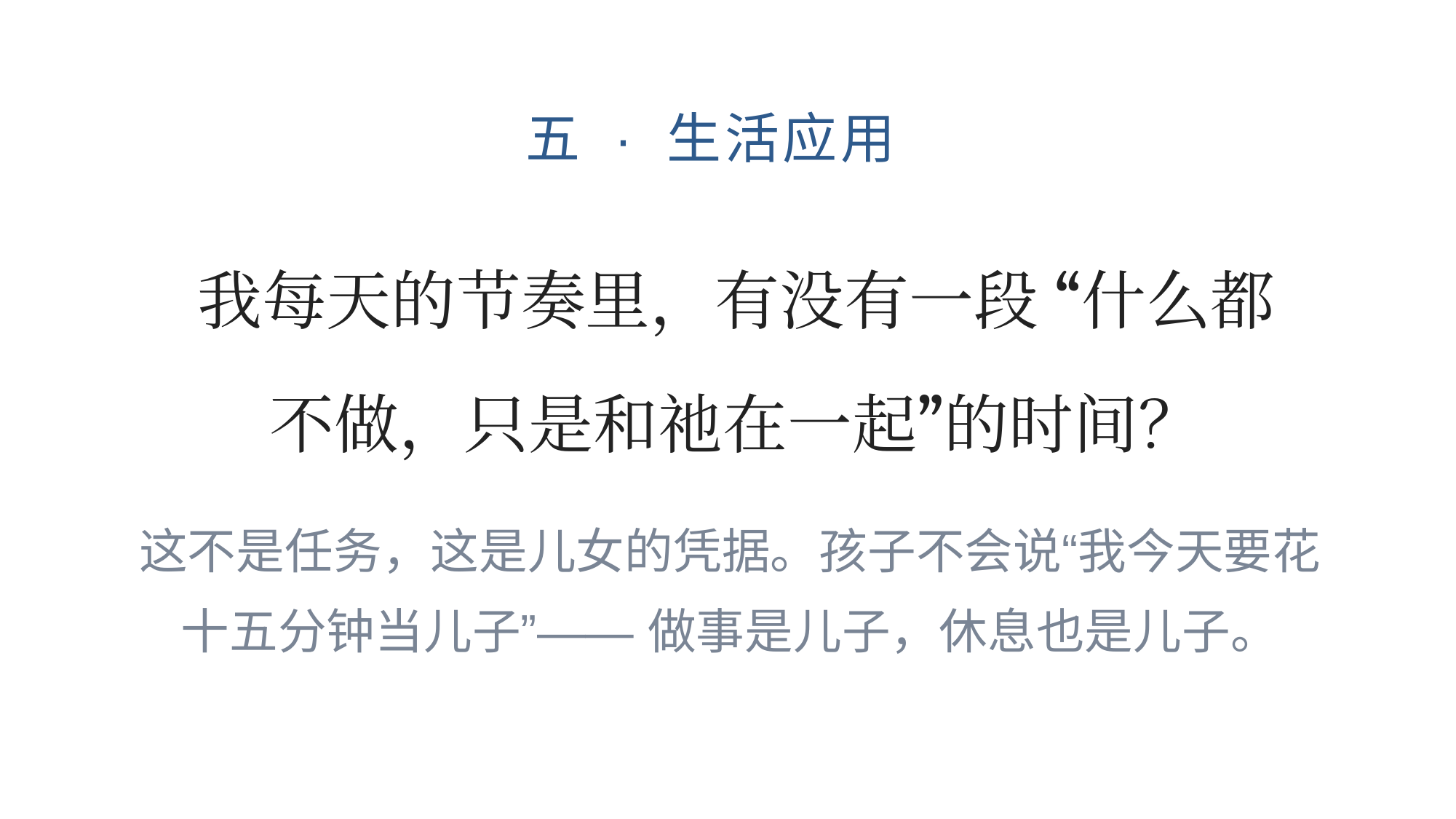

五 · 生活应用
我每天的节奏里，有没有一段 “什么都不做，只是和祂在一起”的时间？
这不是任务，这是儿女的凭据。孩子不会说“我今天要花十五分钟当儿子”—— 做事是儿子，休息也是儿子。